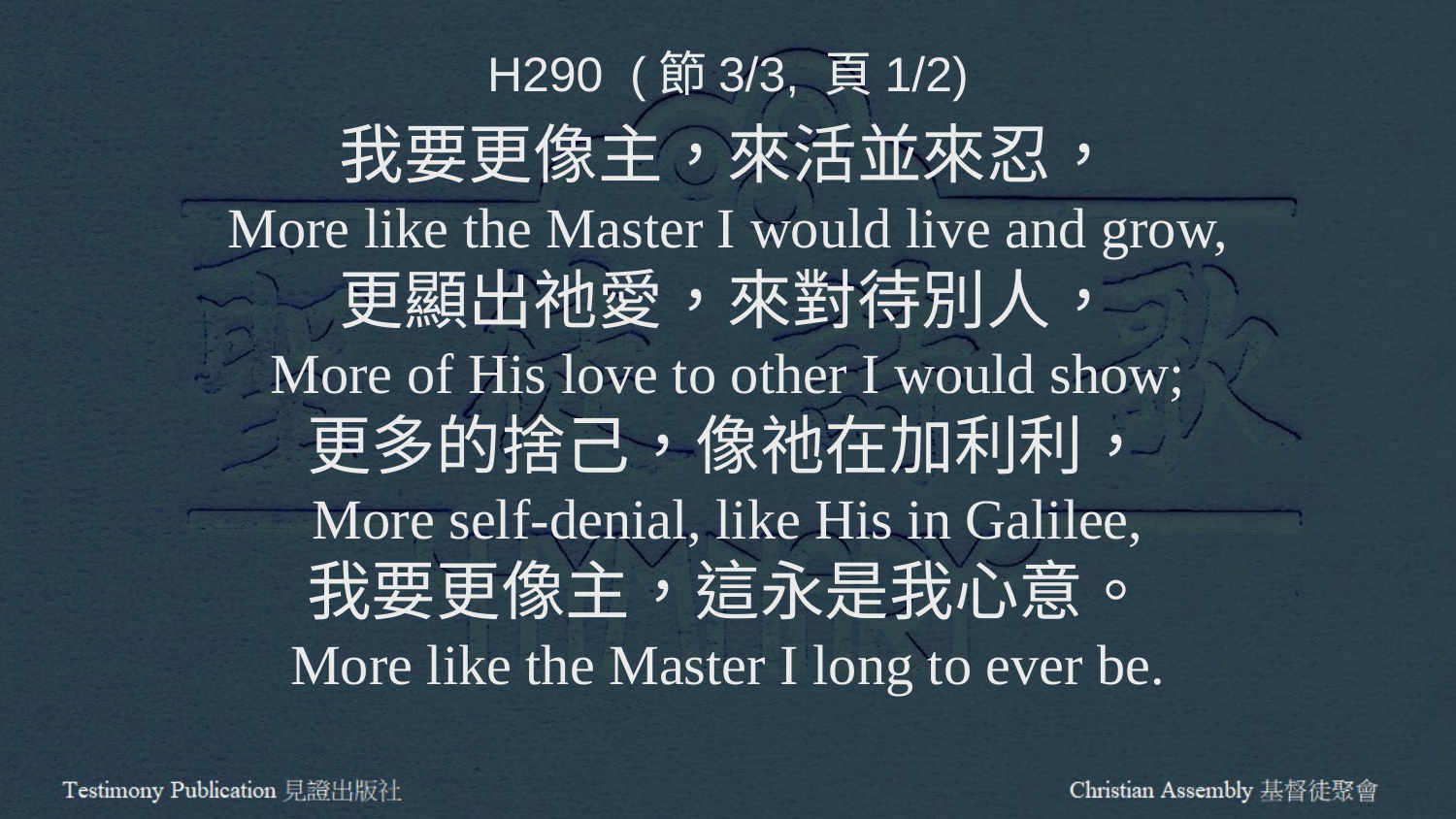

H290  (節3/3, 頁1/2)
我要更像主，來活並來忍，
More like the Master I would live and grow,
更顯出祂愛，來對待別人，
More of His love to other I would show;
更多的捨己，像祂在加利利，
More self-denial, like His in Galilee,
我要更像主，這永是我心意。
More like the Master I long to ever be.